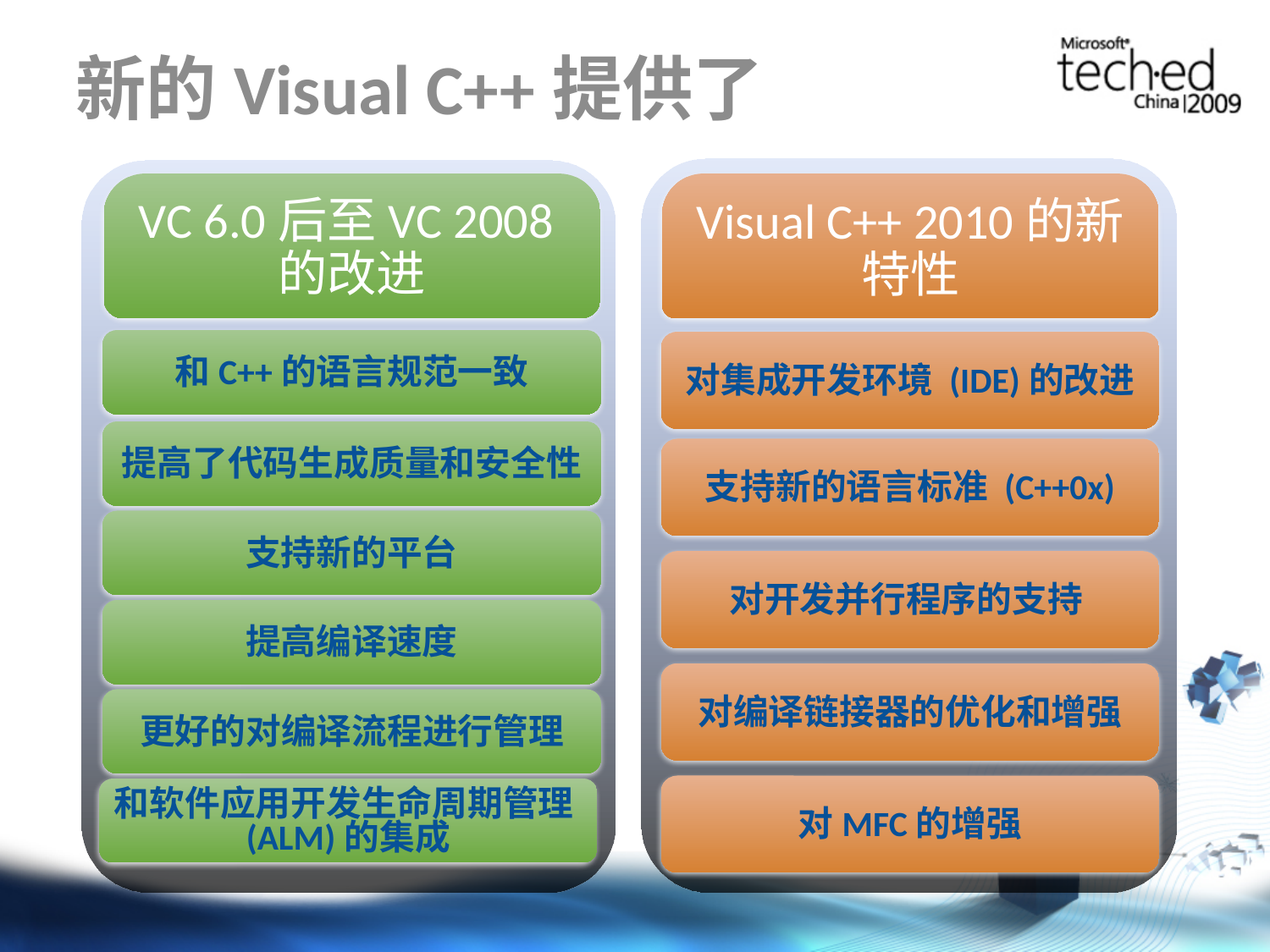

# 新的Visual C++提供了

VC 6.0后至VC 2008的改进
Visual C++ 2010的新特性
和C++的语言规范一致
提高了代码生成质量和安全性
支持新的平台
提高编译速度
更好的对编译流程进行管理
和软件应用开发生命周期管理(ALM)的集成
对集成开发环境 (IDE)的改进
支持新的语言标准 (C++0x)
对开发并行程序的支持
对编译链接器的优化和增强
对MFC的增强